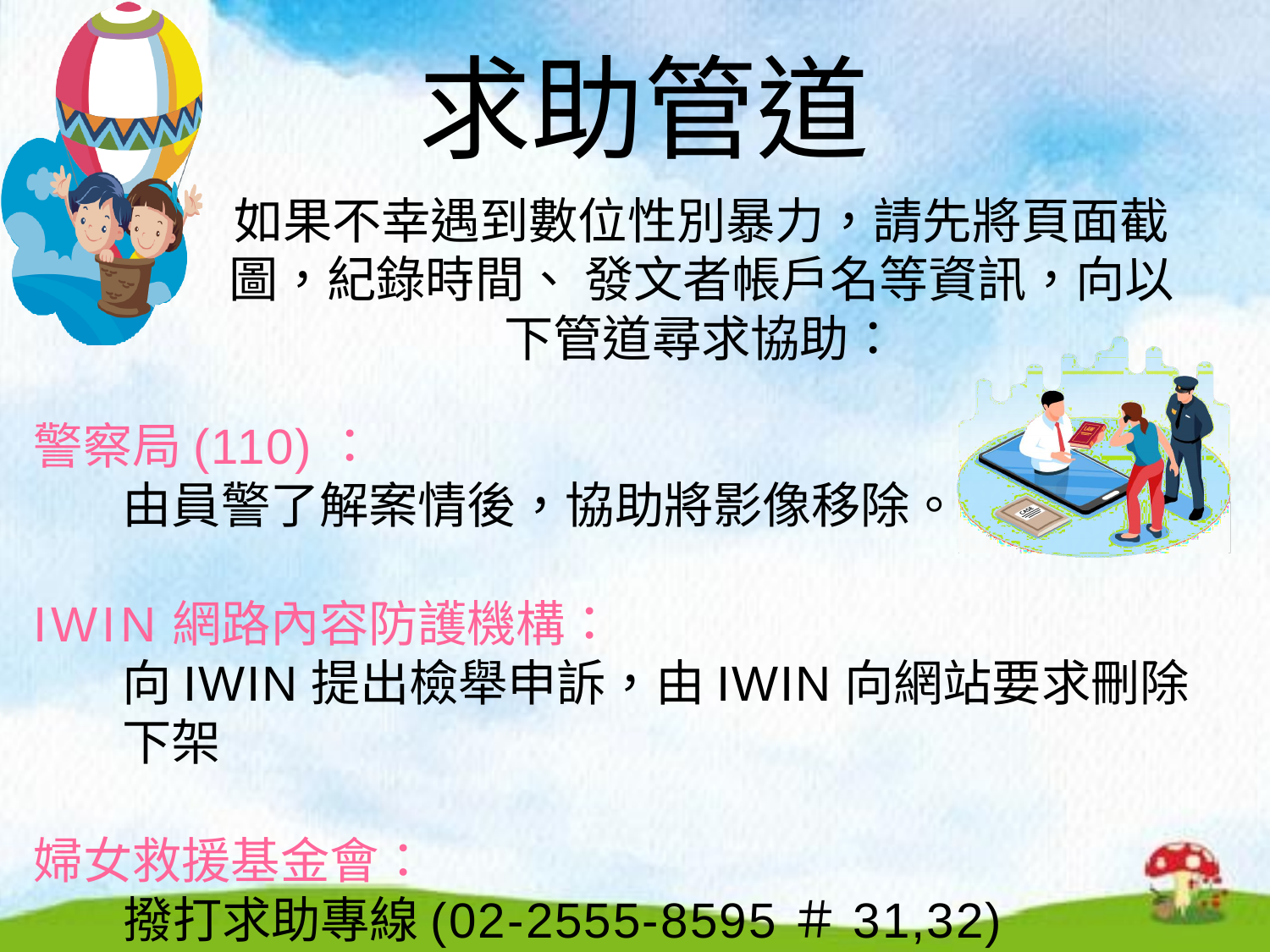

# 求助管道
如果不幸遇到數位性別暴力，請先將頁面截圖，紀錄時間、 發文者帳戶名等資訊，向以下管道尋求協助：

警察局(110)：
由員警了解案情後，協助將影像移除。

IWIN網路內容防護機構：
向IWIN提出檢舉申訴，由IWIN向網站要求刪除下架

婦女救援基金會：
       撥打求助專線(02-2555-8595＃31,32)